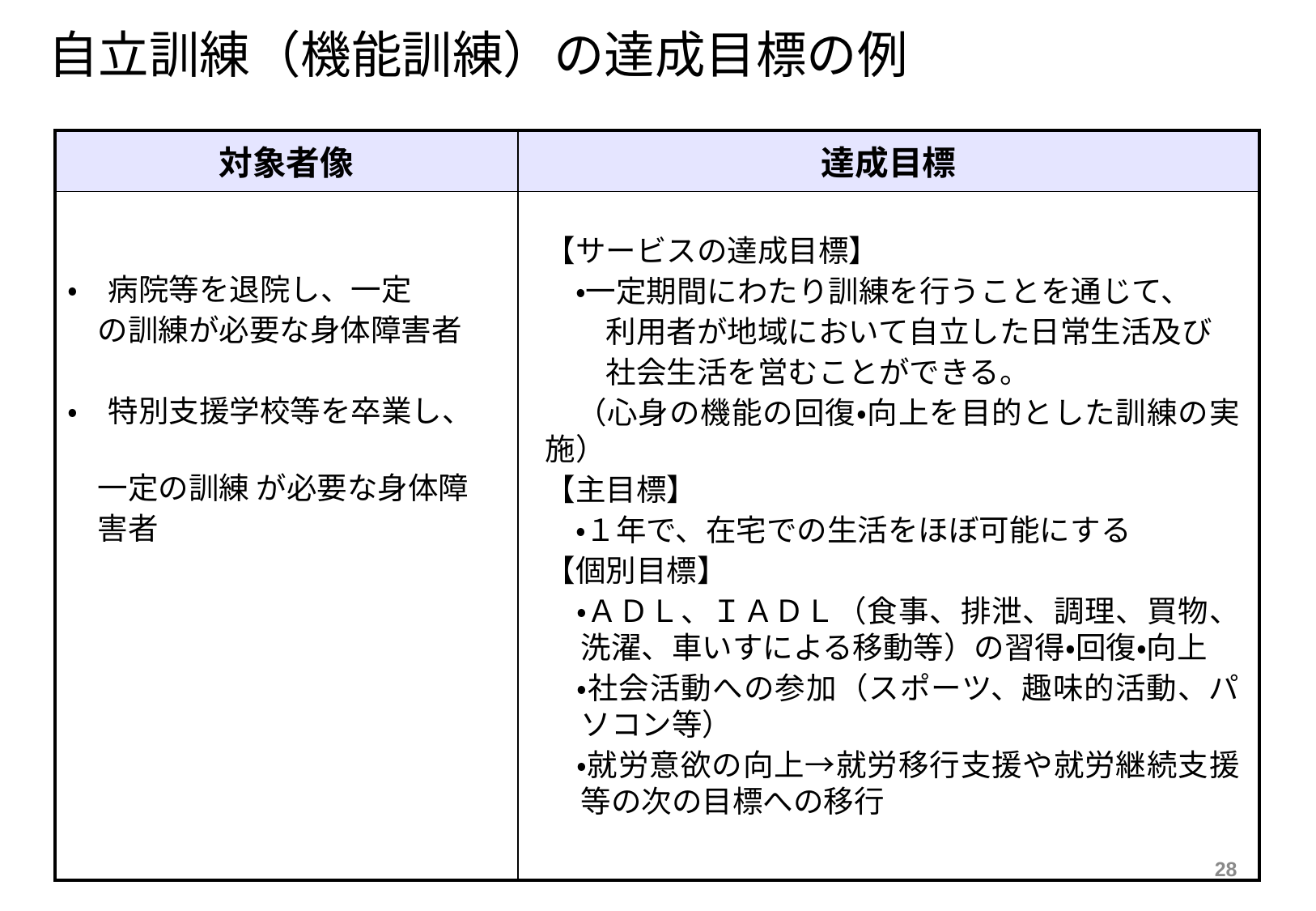

自立訓練（機能訓練）の達成目標の例
| 対象者像 | 達成目標 |
| --- | --- |
|  |  |
【サービスの達成目標】
　・一定期間にわたり訓練を行うことを通じて、
　　利用者が地域において自立した日常生活及び
　　社会生活を営むことができる。
　（心身の機能の回復・向上を目的とした訓練の実施）
【主目標】
　・１年で、在宅での生活をほぼ可能にする
【個別目標】
　・ＡＤＬ、ＩＡＤＬ（食事、排泄、調理、買物、洗濯、車いすによる移動等）の習得・回復・向上
　・社会活動への参加（スポーツ、趣味的活動、パソコン等）
　・就労意欲の向上→就労移行支援や就労継続支援等の次の目標への移行
・　病院等を退院し、一定
　の訓練が必要な身体障害者

・　特別支援学校等を卒業し、
　一定の訓練 が必要な身体障
　害者
28